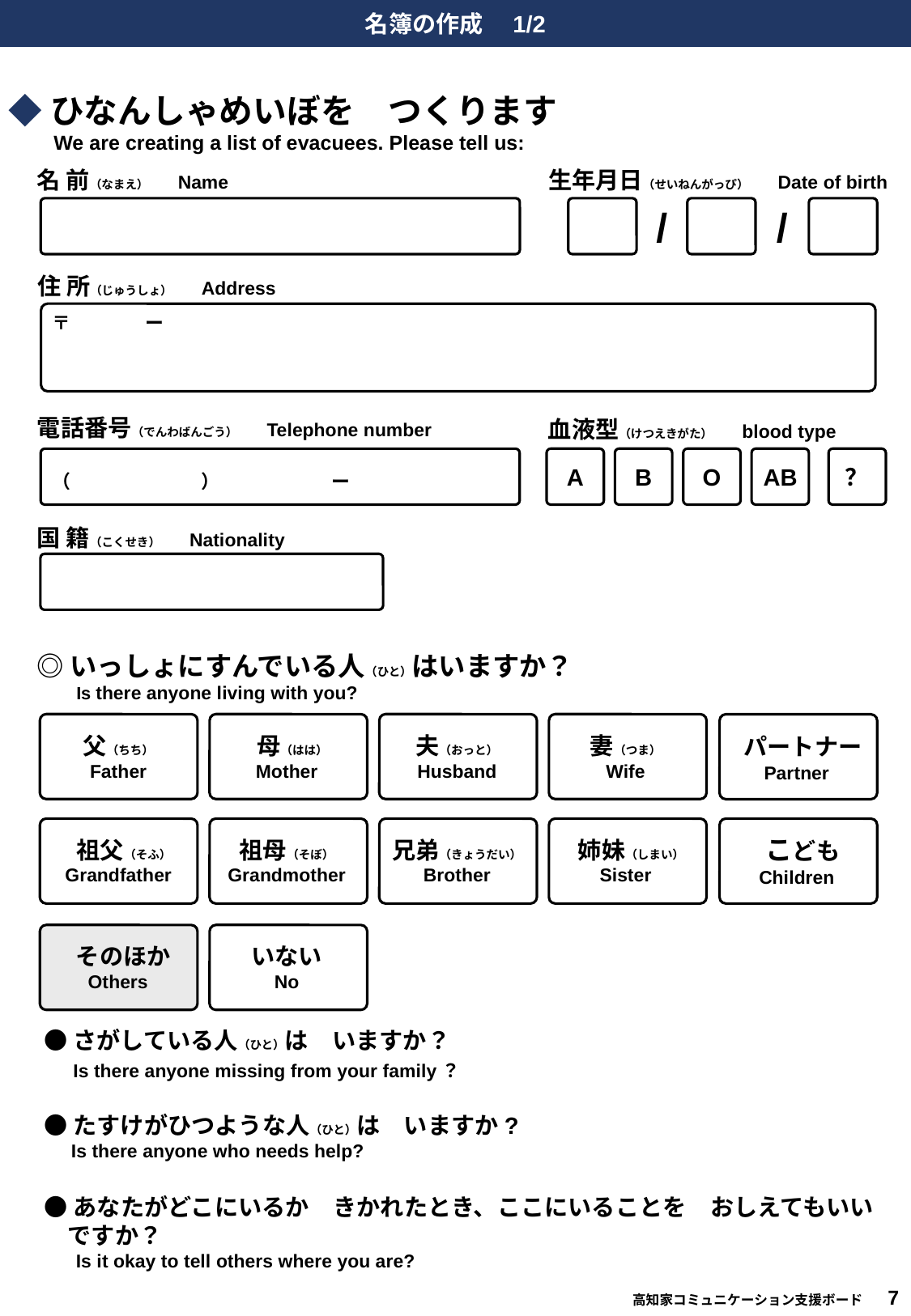

名簿の作成　1/2
◆ひなんしゃめいぼを　つくります
　　We are creating a list of evacuees. Please tell us:
名 前（なまえ）　Name
生年月日（せいねんがっぴ）　Date of birth

/
/
住 所（じゅうしょ）　Address

〒　　　　ー
電話番号（でんわばんごう）　Telephone number
血液型（けつえきがた）　blood type

A
B
O
AB
？
（　　　　　　　）　　　　　　ー
国 籍（こくせき）　Nationality

◎いっしょにすんでいる人（ひと）はいますか？
　　Is there anyone living with you?
 パートナー
Partner

父（ちち）
Father
 母（はは）
Mother
夫（おっと）
Husband
妻（つま）
Wife

 こども
Children
 祖父（そふ）
Grandfather
祖母（そぼ）
Grandmother
兄弟（きょうだい）
Brother
 姉妹（しまい）
Sister

 そのほか
Others
いない
No

●さがしている人（ひと）は　いますか？
　Is there anyone missing from your family？

●たすけがひつような人（ひと）は　いますか?
　 Is there anyone who needs help?

●あなたがどこにいるか　きかれたとき、ここにいることを　おしえてもいい
　ですか？
 　Is it okay to tell others where you are?
高知家コミュニケーション支援ボード　7